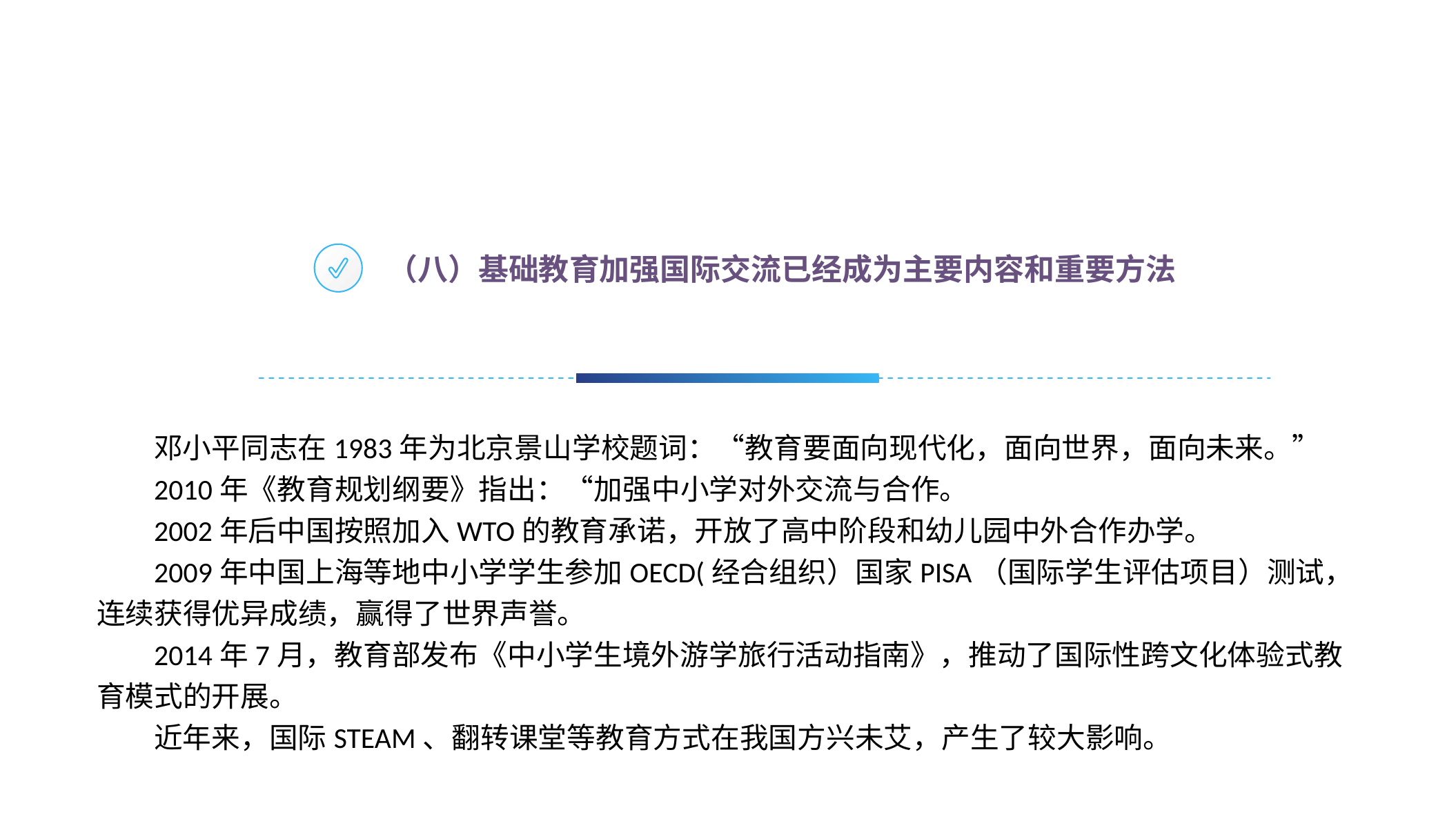

（八）基础教育加强国际交流已经成为主要内容和重要方法

邓小平同志在1983年为北京景山学校题词：“教育要面向现代化，面向世界，面向未来。”
2010年《教育规划纲要》指出：“加强中小学对外交流与合作。
2002年后中国按照加入WTO的教育承诺，开放了高中阶段和幼儿园中外合作办学。
2009年中国上海等地中小学学生参加OECD(经合组织）国家PISA（国际学生评估项目）测试，连续获得优异成绩，赢得了世界声誉。
2014年7月，教育部发布《中小学生境外游学旅行活动指南》，推动了国际性跨文化体验式教育模式的开展。
近年来，国际STEAM、翻转课堂等教育方式在我国方兴未艾，产生了较大影响。